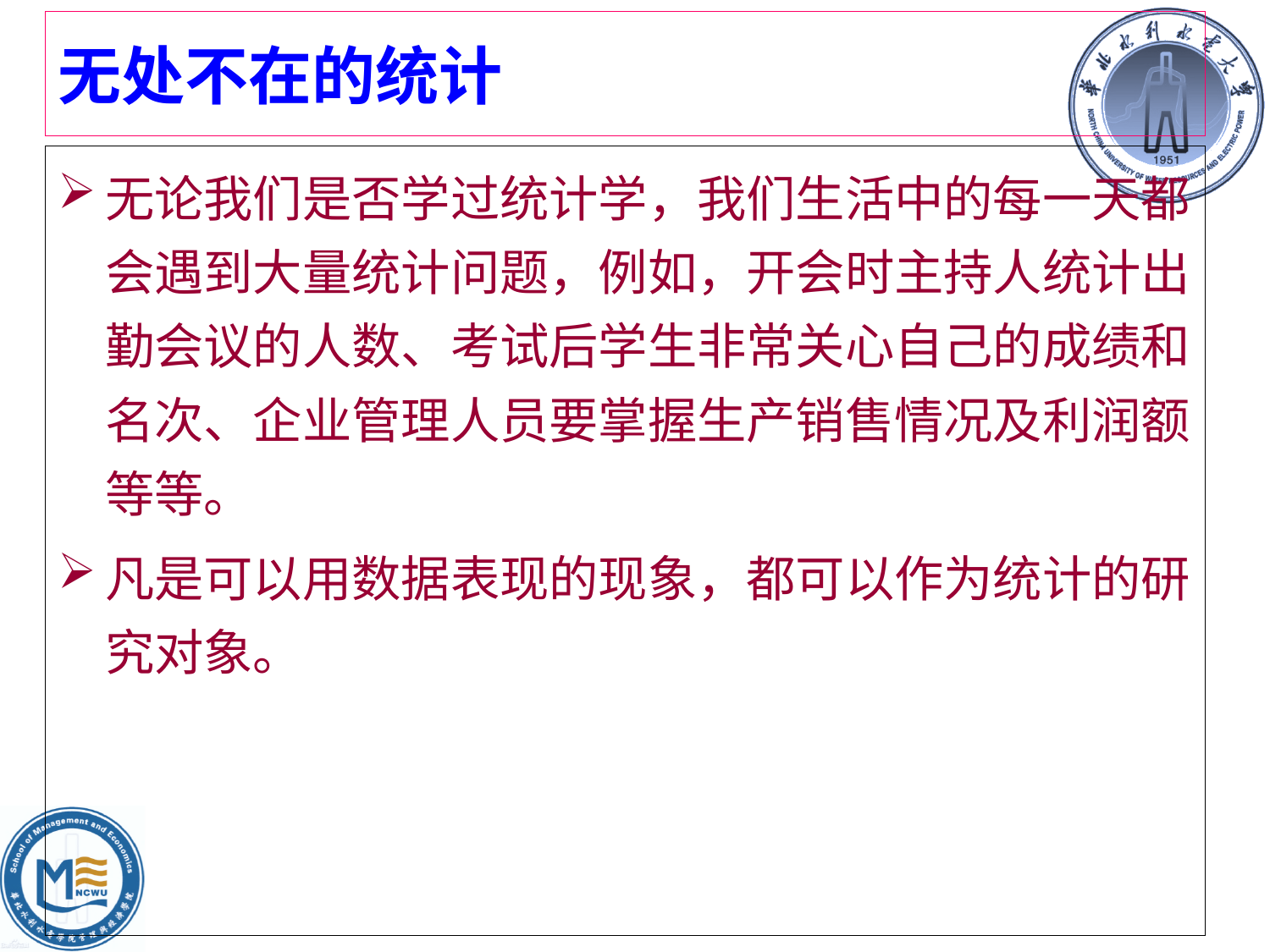

# 无处不在的统计
无论我们是否学过统计学，我们生活中的每一天都会遇到大量统计问题，例如，开会时主持人统计出勤会议的人数、考试后学生非常关心自己的成绩和名次、企业管理人员要掌握生产销售情况及利润额等等。
凡是可以用数据表现的现象，都可以作为统计的研究对象。